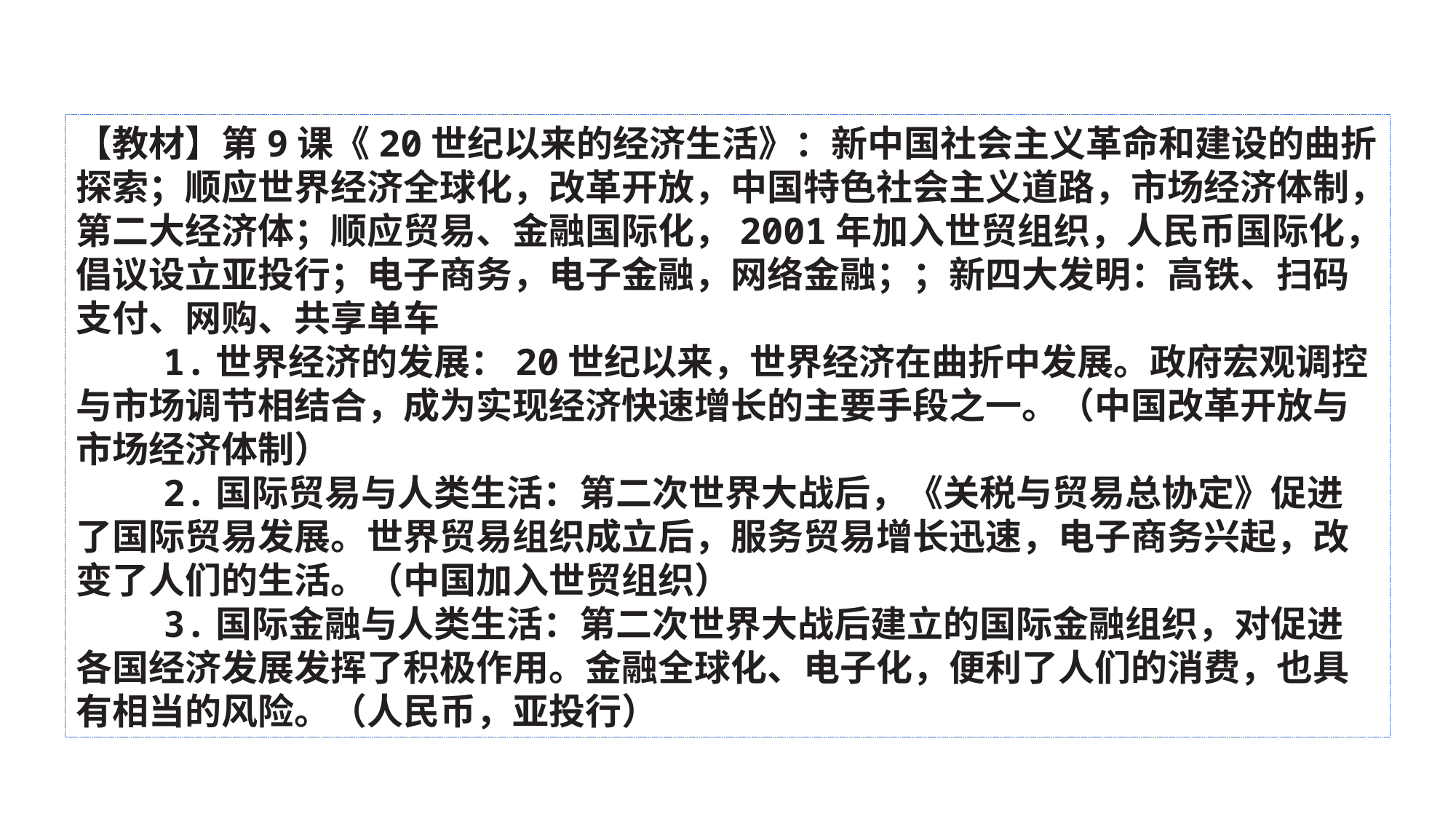

【教材】第9课《20世纪以来的经济生活》：新中国社会主义革命和建设的曲折探索；顺应世界经济全球化，改革开放，中国特色社会主义道路，市场经济体制，第二大经济体；顺应贸易、金融国际化，2001年加入世贸组织，人民币国际化，倡议设立亚投行；电子商务，电子金融，网络金融；；新四大发明：高铁、扫码支付、网购、共享单车
    1.世界经济的发展：20世纪以来，世界经济在曲折中发展。政府宏观调控与市场调节相结合，成为实现经济快速增长的主要手段之一。（中国改革开放与市场经济体制）
    2.国际贸易与人类生活：第二次世界大战后，《关税与贸易总协定》促进了国际贸易发展。世界贸易组织成立后，服务贸易增长迅速，电子商务兴起，改变了人们的生活。（中国加入世贸组织）
    3.国际金融与人类生活：第二次世界大战后建立的国际金融组织，对促进各国经济发展发挥了积极作用。金融全球化、电子化，便利了人们的消费，也具有相当的风险。（人民币，亚投行）